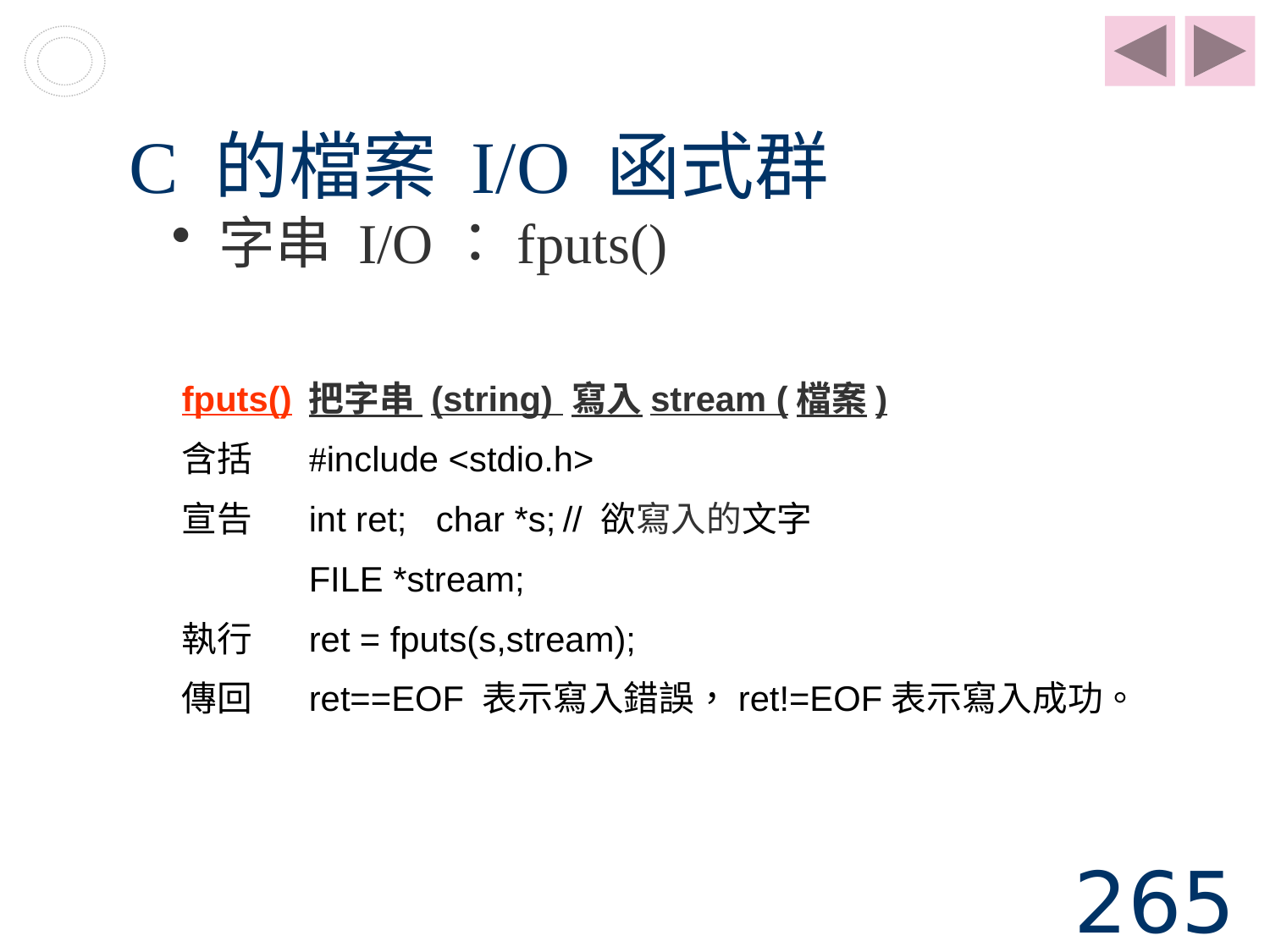

# C 的檔案 I/O 函式群
字串 I/O：fputs()
fputs()	把字串 (string) 寫入stream (檔案)
含括	#include <stdio.h>
宣告	int ret;	char *s;	// 欲寫入的文字
	FILE *stream;
執行	ret = fputs(s,stream);
傳回	ret==EOF 表示寫入錯誤，ret!=EOF表示寫入成功。
265